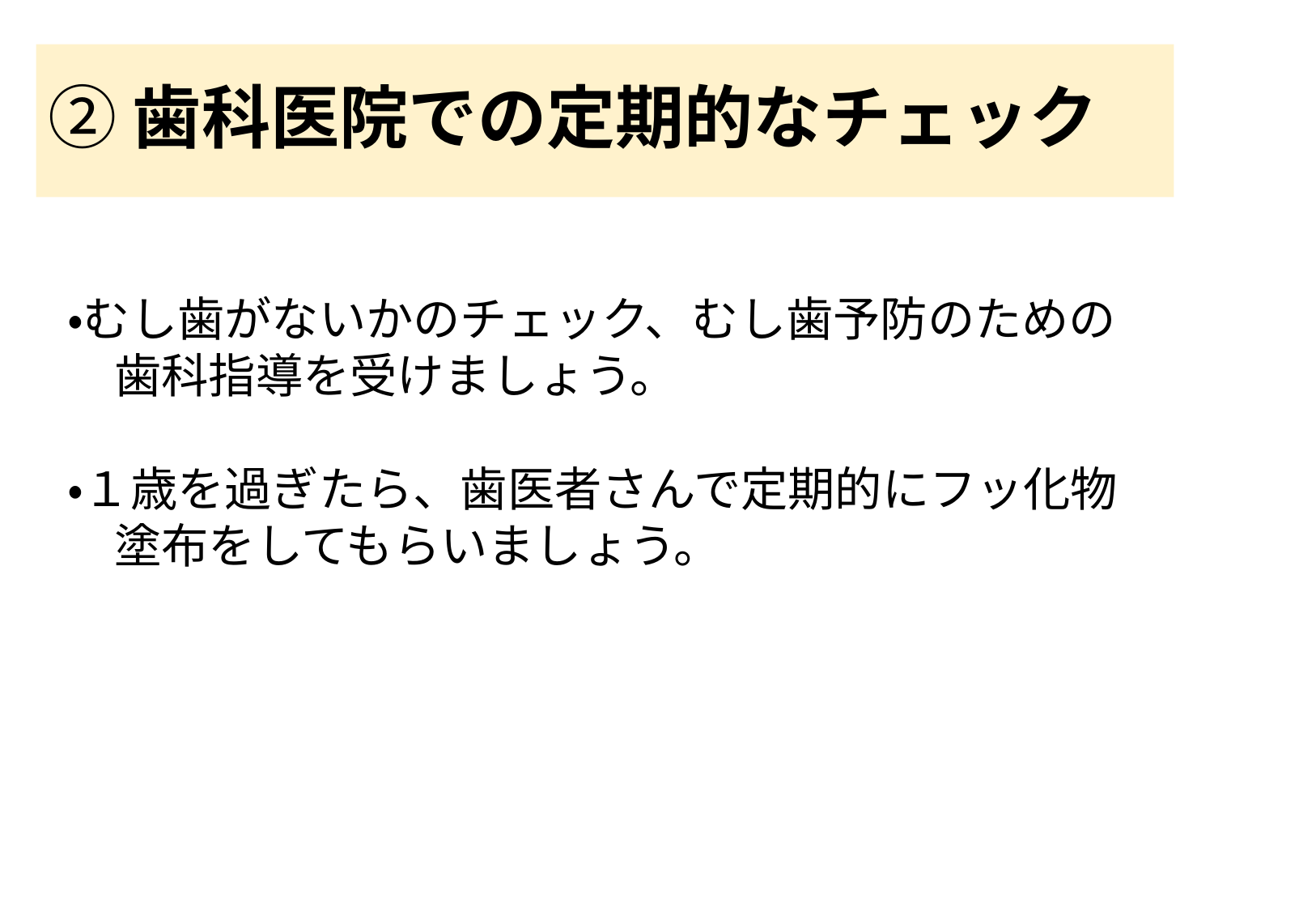

# ②歯科医院での定期的なチェック
・むし歯がないかのチェック、むし歯予防のための
　歯科指導を受けましょう。

・１歳を過ぎたら、歯医者さんで定期的にフッ化物
　塗布をしてもらいましょう。